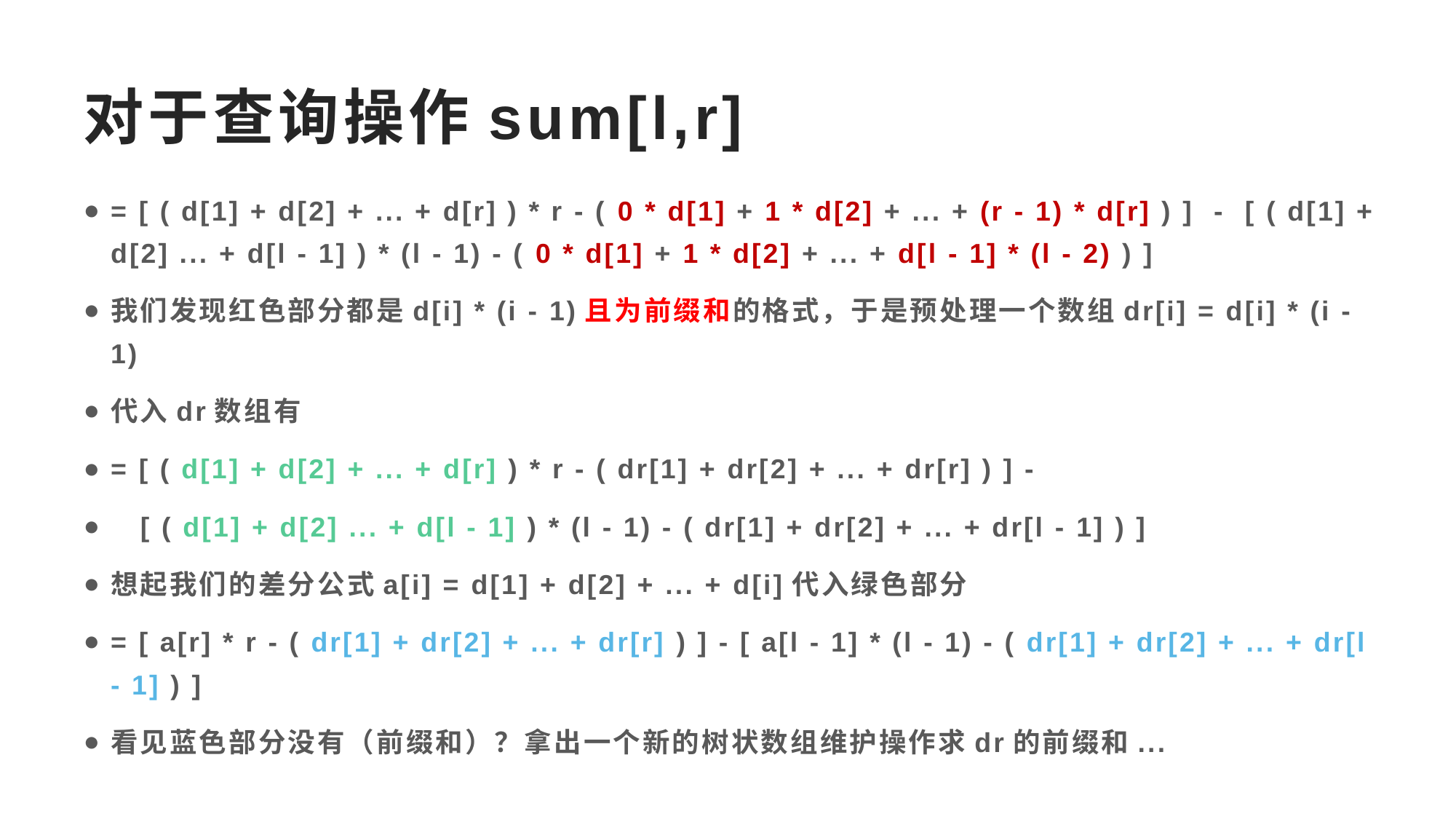

# 对于查询操作sum[l,r]
= [ ( d[1] + d[2] + ... + d[r] ) * r - ( 0 * d[1] + 1 * d[2] + ... + (r - 1) * d[r] ) ]  -  [ ( d[1] + d[2] ... + d[l - 1] ) * (l - 1) - ( 0 * d[1] + 1 * d[2] + ... + d[l - 1] * (l - 2) ) ]
我们发现红色部分都是d[i] * (i - 1)且为前缀和的格式，于是预处理一个数组dr[i] = d[i] * (i - 1)
代入dr数组有
= [ ( d[1] + d[2] + ... + d[r] ) * r - ( dr[1] + dr[2] + ... + dr[r] ) ] -
   [ ( d[1] + d[2] ... + d[l - 1] ) * (l - 1) - ( dr[1] + dr[2] + ... + dr[l - 1] ) ]
想起我们的差分公式a[i] = d[1] + d[2] + ... + d[i]代入绿色部分
= [ a[r] * r - ( dr[1] + dr[2] + ... + dr[r] ) ] - [ a[l - 1] * (l - 1) - ( dr[1] + dr[2] + ... + dr[l - 1] ) ]
看见蓝色部分没有（前缀和）？拿出一个新的树状数组维护操作求dr的前缀和...